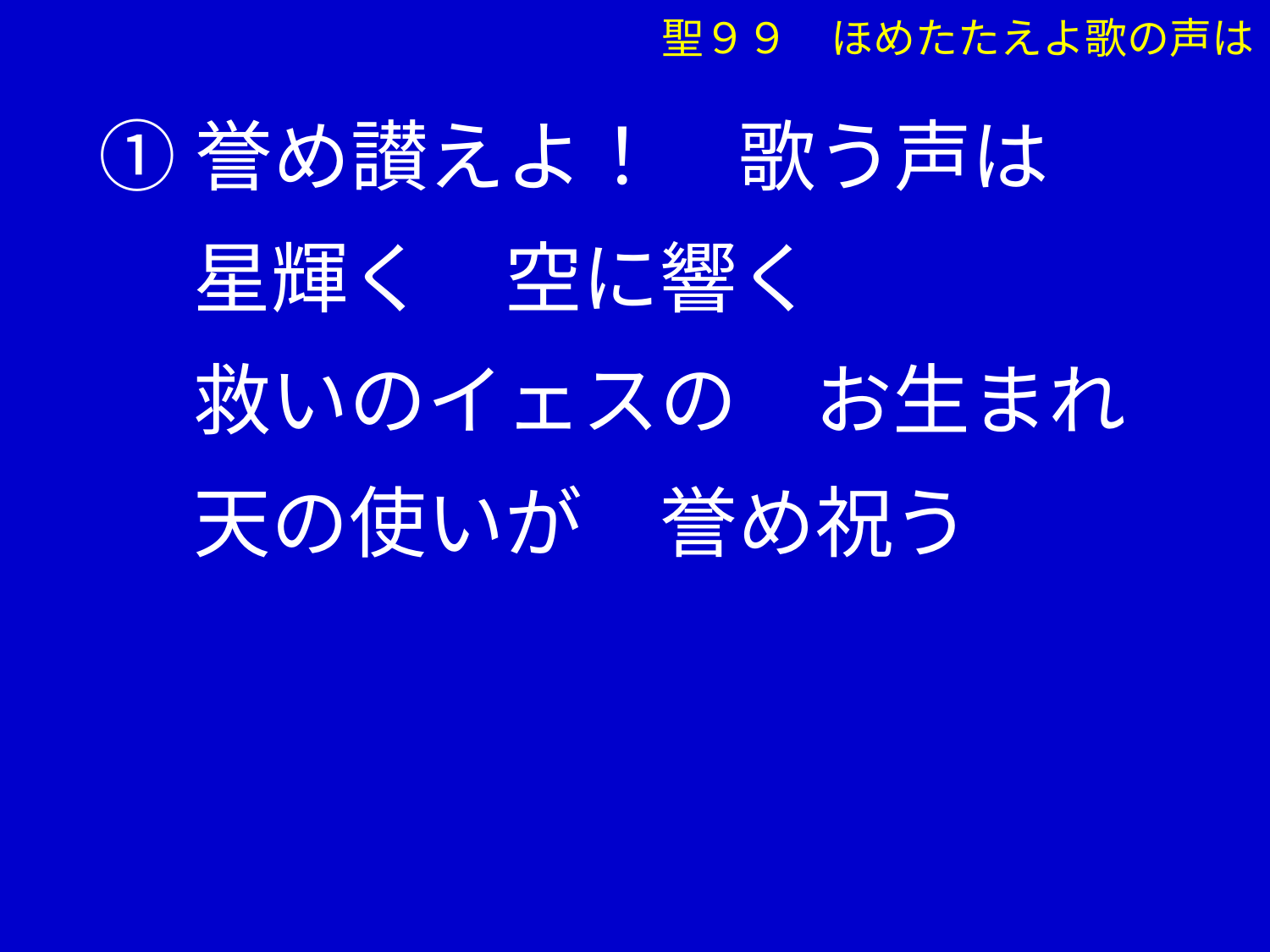

聖９９　ほめたたえよ歌の声は
①誉め讃えよ！　歌う声は
　 星輝く　空に響く
　 救いのイェスの　お生まれ
　 天の使いが　誉め祝う